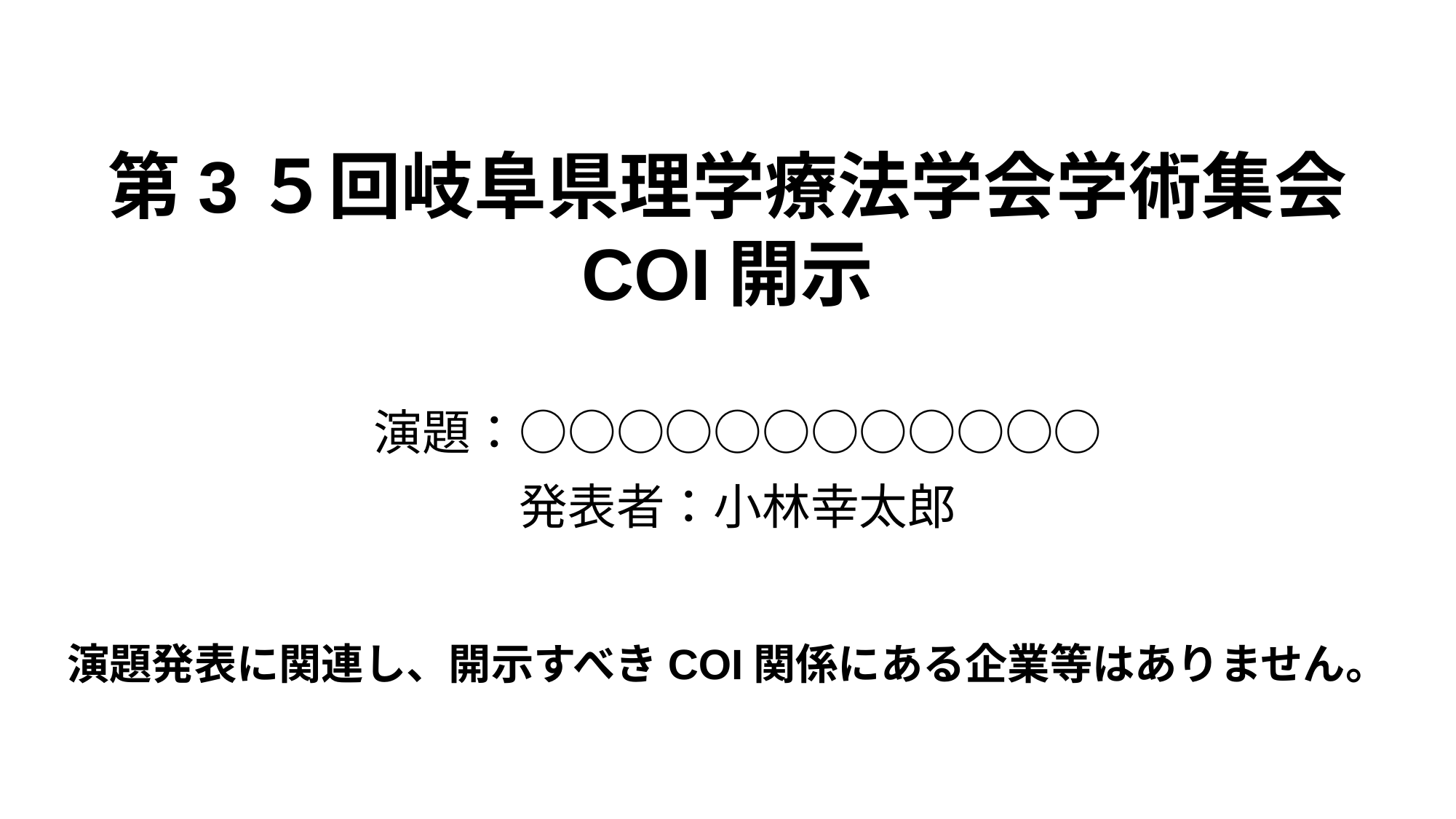

# 第3５回岐阜県理学療法学会学術集会 COI開示
演題：○○○○○○○○○○○○
発表者：小林幸太郎
演題発表に関連し、開示すべきCOI関係にある企業等はありません。